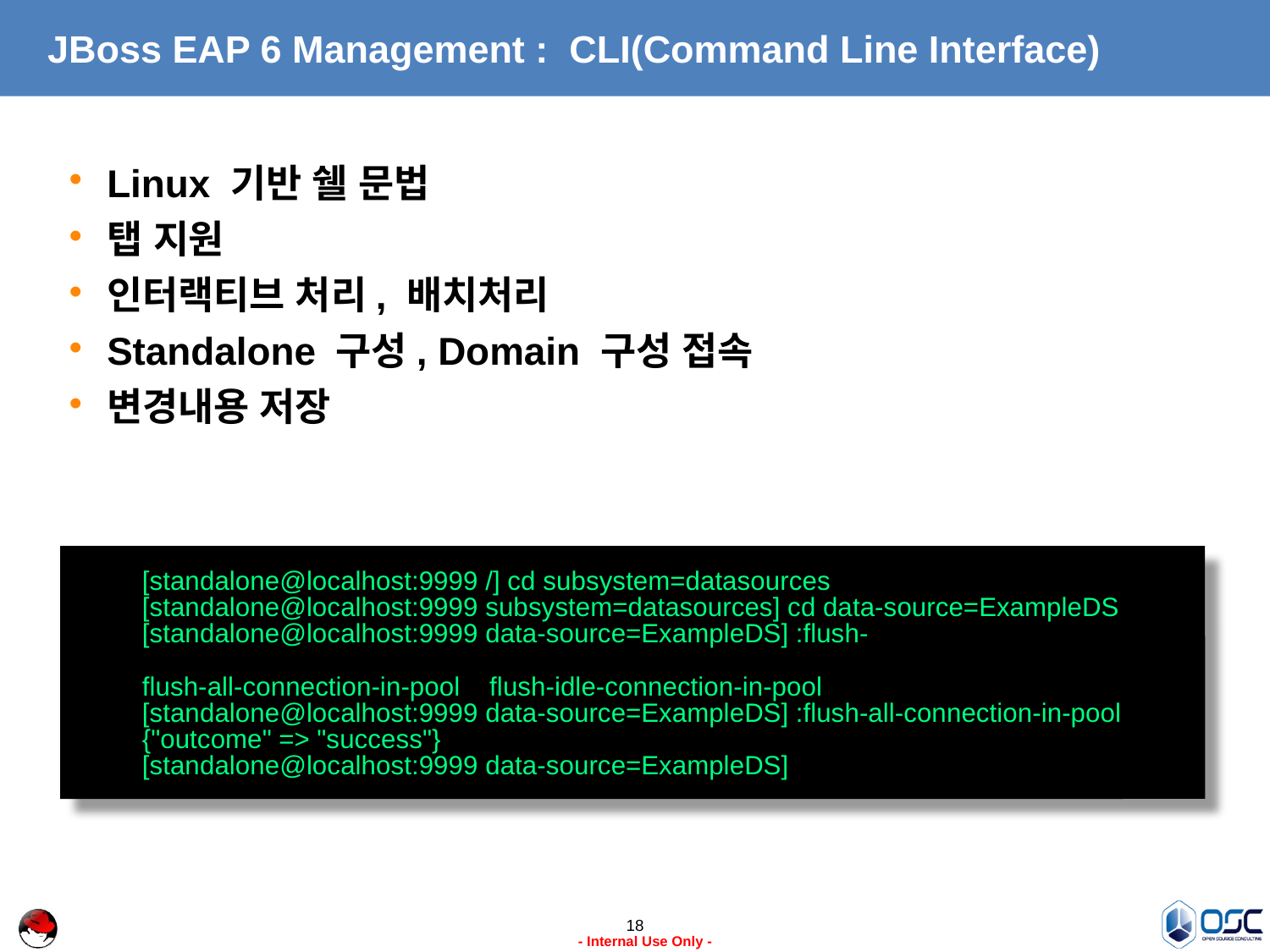

# JBoss EAP 6 Management :  CLI(Command Line Interface)
Linux 기반 쉘 문법
탭 지원
인터랙티브 처리, 배치처리
Standalone 구성, Domain 구성 접속
변경내용 저장
[standalone@localhost:9999 /] cd subsystem=datasources
[standalone@localhost:9999 subsystem=datasources] cd data-source=ExampleDS
[standalone@localhost:9999 data-source=ExampleDS] :flush-

flush-all-connection-in-pool    flush-idle-connection-in-pool
[standalone@localhost:9999 data-source=ExampleDS] :flush-all-connection-in-pool
{"outcome" => "success"}
[standalone@localhost:9999 data-source=ExampleDS]